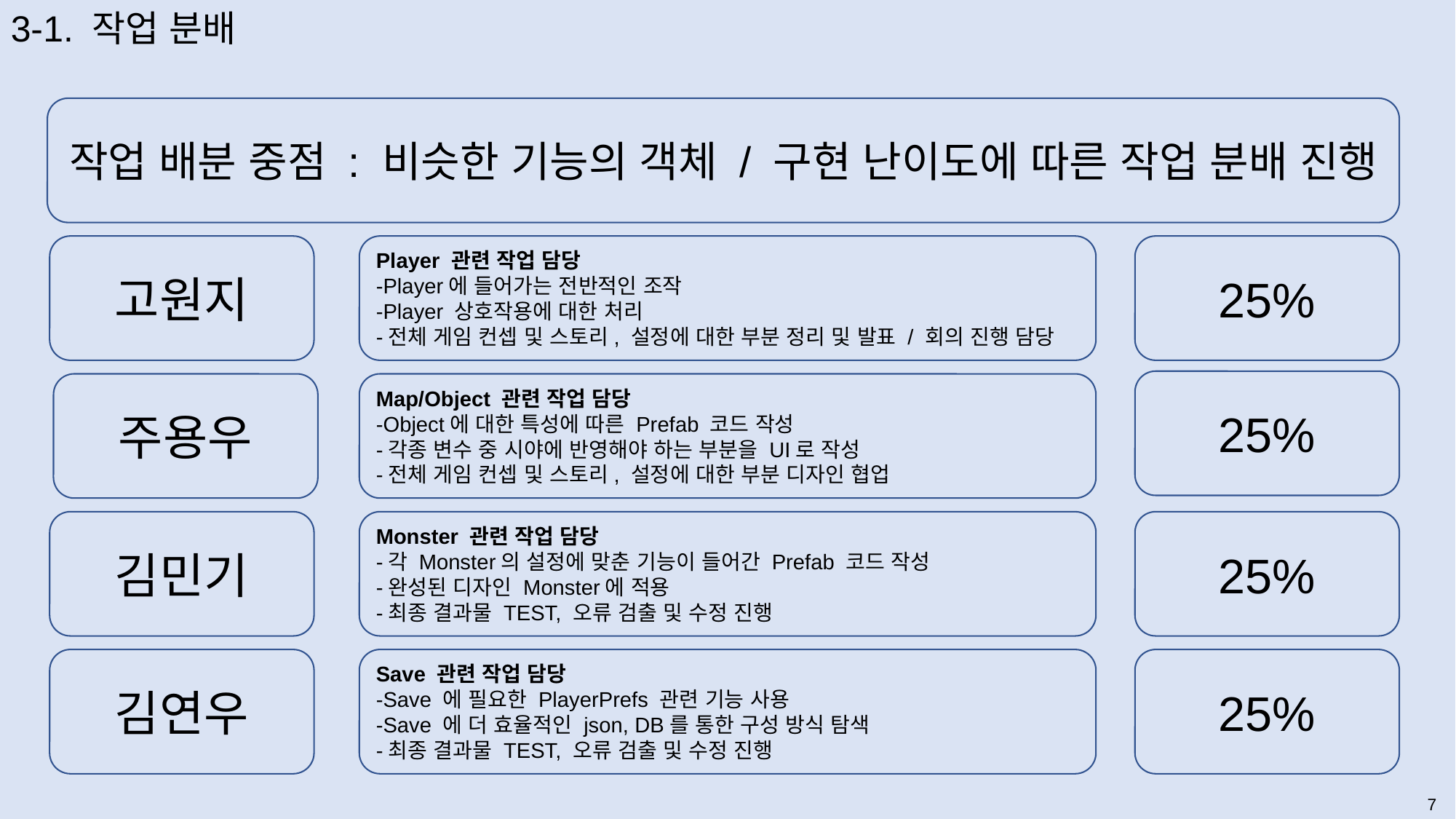

3-1. 작업 분배
작업 배분 중점 : 비슷한 기능의 객체 / 구현 난이도에 따른 작업 분배 진행
Player 관련 작업 담당
-Player에 들어가는 전반적인 조작
-Player 상호작용에 대한 처리
-전체 게임 컨셉 및 스토리, 설정에 대한 부분 정리 및 발표 / 회의 진행 담당
25%
고원지
25%
주용우
Map/Object 관련 작업 담당
-Object에 대한 특성에 따른 Prefab 코드 작성
-각종 변수 중 시야에 반영해야 하는 부분을 UI로 작성
-전체 게임 컨셉 및 스토리, 설정에 대한 부분 디자인 협업
Monster 관련 작업 담당
-각 Monster의 설정에 맞춘 기능이 들어간 Prefab 코드 작성
-완성된 디자인 Monster에 적용
-최종 결과물 TEST, 오류 검출 및 수정 진행
25%
김민기
25%
김연우
Save 관련 작업 담당
-Save 에 필요한 PlayerPrefs 관련 기능 사용
-Save 에 더 효율적인 json, DB를 통한 구성 방식 탐색
-최종 결과물 TEST, 오류 검출 및 수정 진행
7